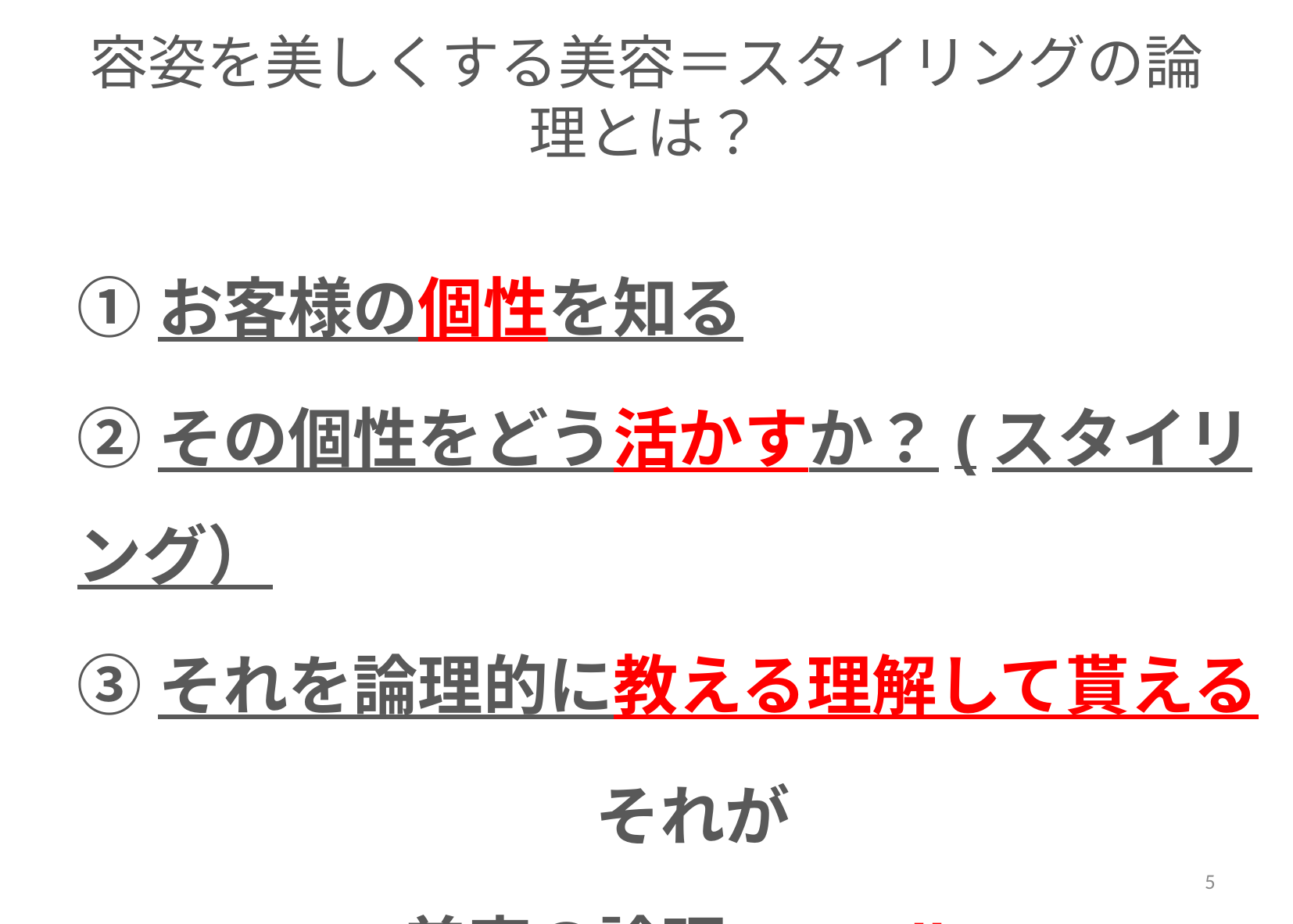

# 容姿を美しくする美容＝スタイリングの論理とは？
①お客様の個性を知る
②その個性をどう活かすか？(スタイリング）
③それを論理的に教える理解して貰える
それが
　　　　　美容の論理＝Styling Map

5